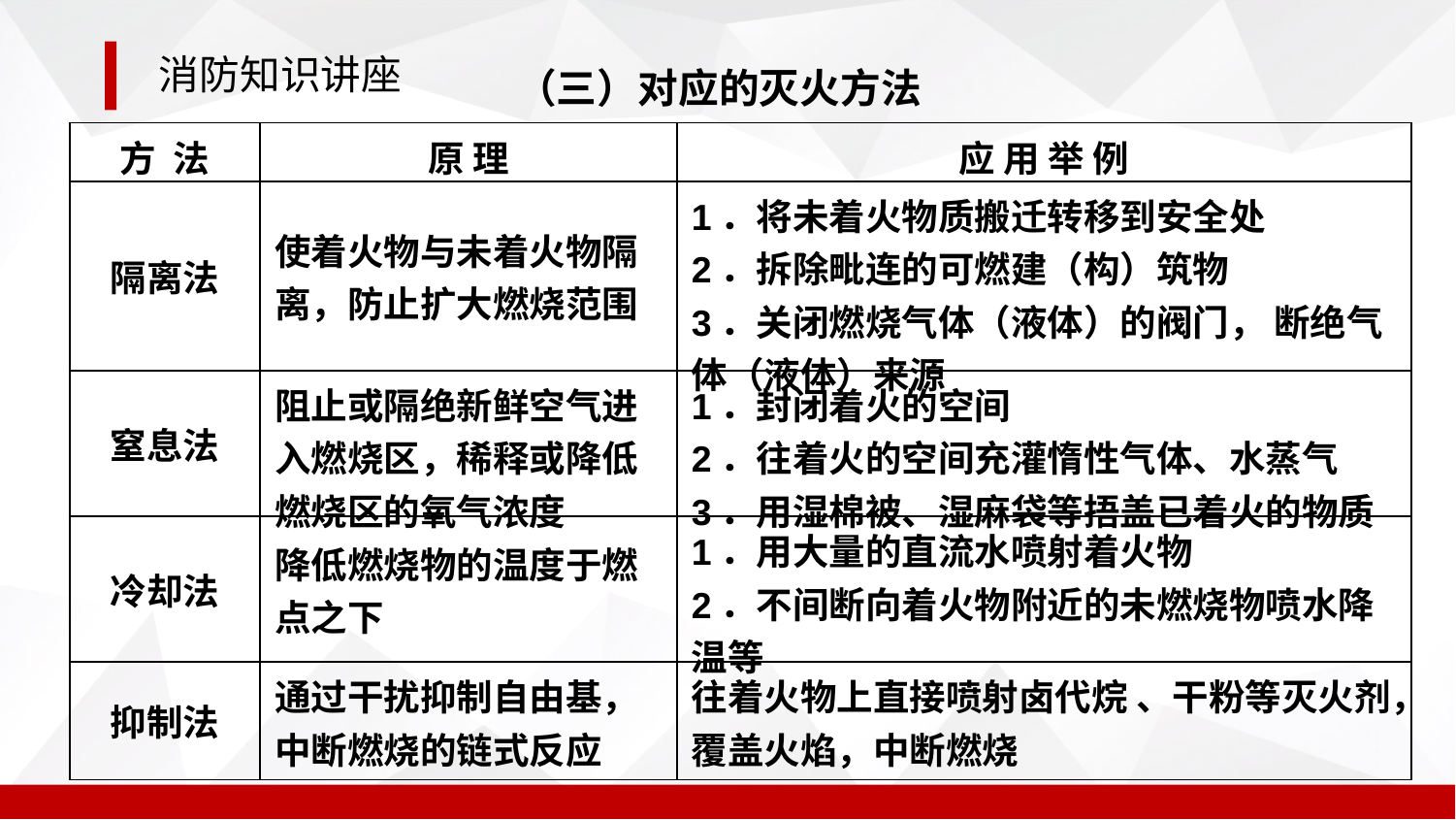

（三）对应的灭火方法

| 方 法 | 原 理 | 应 用 举 例 |
| --- | --- | --- |
| 隔离法 | 使着火物与未着火物隔离，防止扩大燃烧范围 | 1．将未着火物质搬迁转移到安全处 2．拆除毗连的可燃建（构）筑物 3．关闭燃烧气体（液体）的阀门， 断绝气体（液体）来源 |
| 窒息法 | 阻止或隔绝新鲜空气进入燃烧区，稀释或降低燃烧区的氧气浓度 | 1．封闭着火的空间 2．往着火的空间充灌惰性气体、水蒸气 3．用湿棉被、湿麻袋等捂盖已着火的物质 |
| 冷却法 | 降低燃烧物的温度于燃点之下 | 1．用大量的直流水喷射着火物 2．不间断向着火物附近的未燃烧物喷水降温等 |
| 抑制法 | 通过干扰抑制自由基，中断燃烧的链式反应 | 往着火物上直接喷射卤代烷 、干粉等灭火剂，覆盖火焰，中断燃烧 |